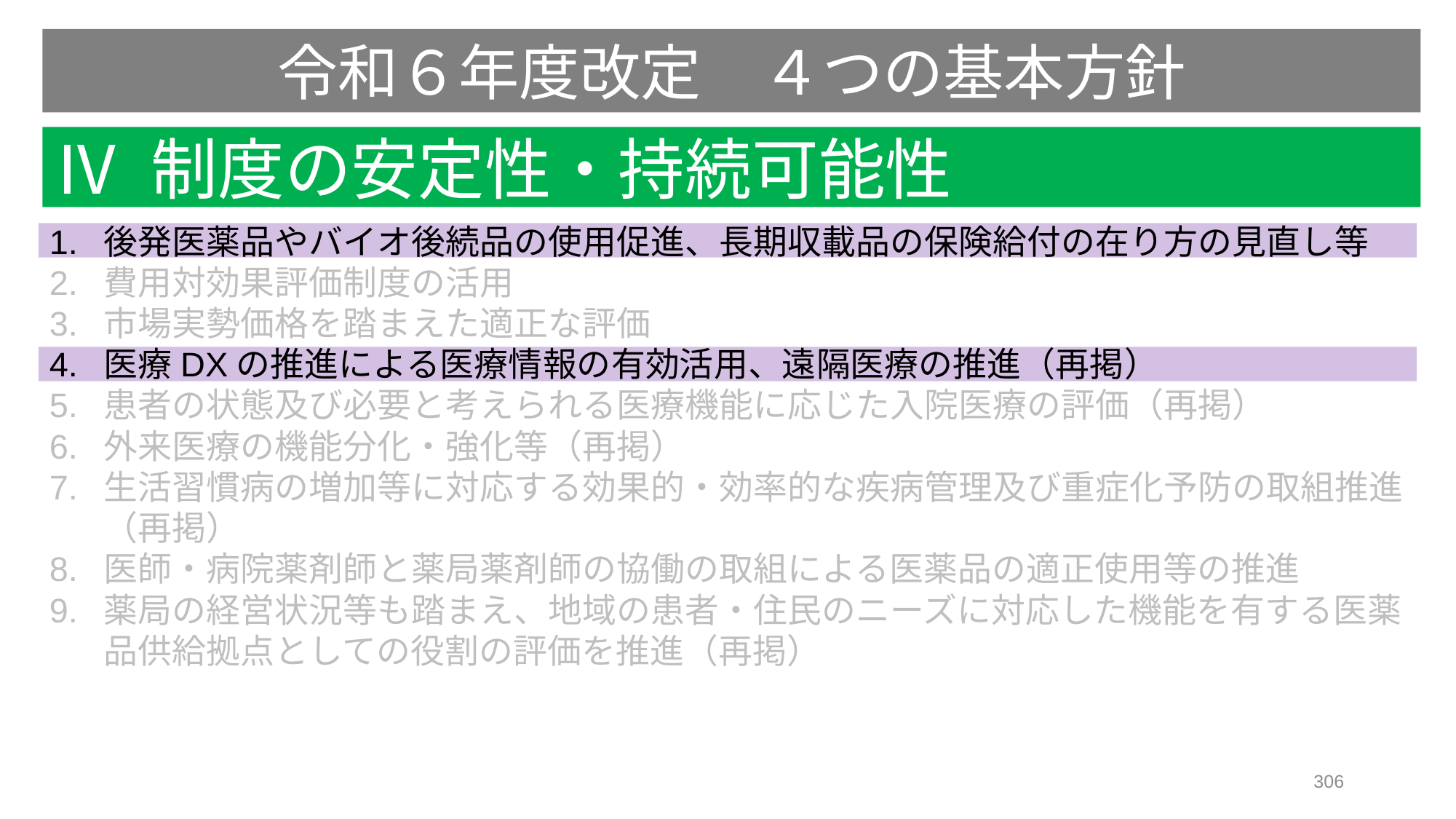

令和６年度改定　４つの基本方針
Ⅳ 制度の安定性・持続可能性
後発医薬品やバイオ後続品の使用促進、長期収載品の保険給付の在り方の見直し等
費用対効果評価制度の活用
市場実勢価格を踏まえた適正な評価
医療DXの推進による医療情報の有効活用、遠隔医療の推進（再掲）
患者の状態及び必要と考えられる医療機能に応じた入院医療の評価（再掲）
外来医療の機能分化・強化等（再掲）
生活習慣病の増加等に対応する効果的・効率的な疾病管理及び重症化予防の取組推進（再掲）
医師・病院薬剤師と薬局薬剤師の協働の取組による医薬品の適正使用等の推進
薬局の経営状況等も踏まえ、地域の患者・住民のニーズに対応した機能を有する医薬品供給拠点としての役割の評価を推進（再掲）

306